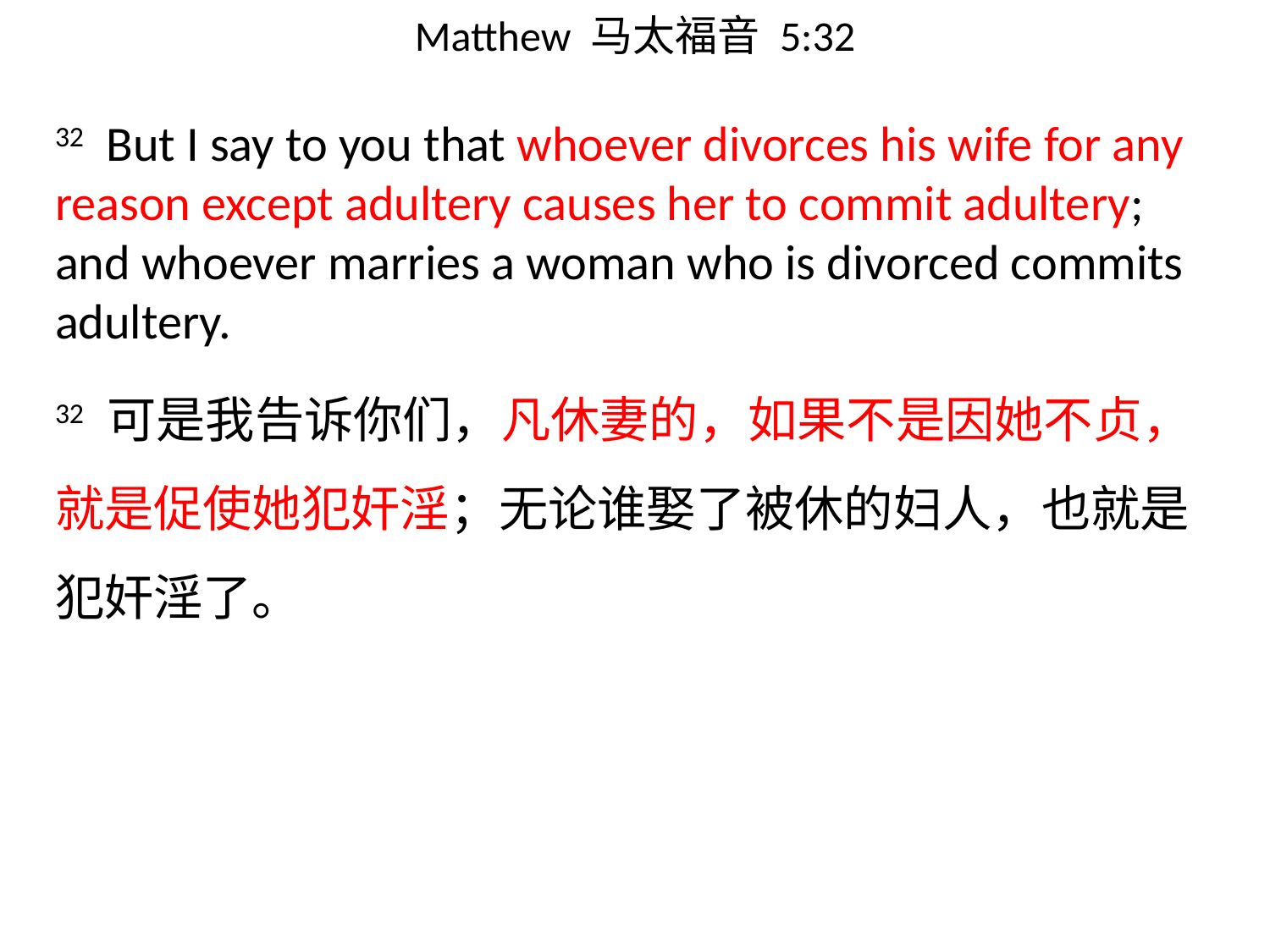

# Matthew 马太福音 5:32
32  But I say to you that whoever divorces his wife for any reason except adultery causes her to commit adultery; and whoever marries a woman who is divorced commits adultery.
32 可是我告诉你们，凡休妻的，如果不是因她不贞，就是促使她犯奸淫；无论谁娶了被休的妇人，也就是犯奸淫了。